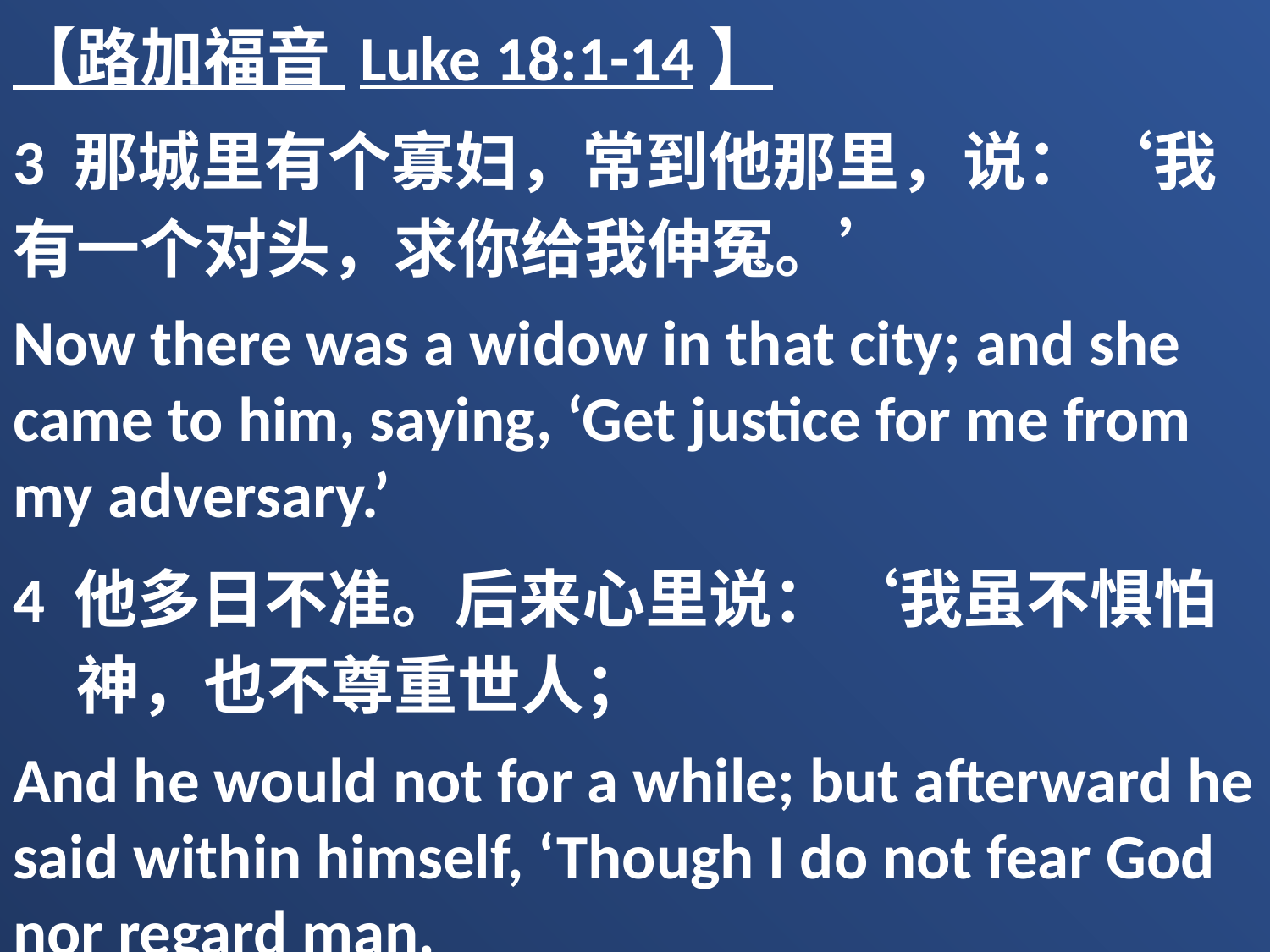

【路加福音 Luke 18:1-14】
3 那城里有个寡妇，常到他那里，说：‘我有一个对头，求你给我伸冤。’
Now there was a widow in that city; and she came to him, saying, ‘Get justice for me from my adversary.’
4 他多日不准。后来心里说：‘我虽不惧怕　神，也不尊重世人；
And he would not for a while; but afterward he said within himself, ‘Though I do not fear God nor regard man,